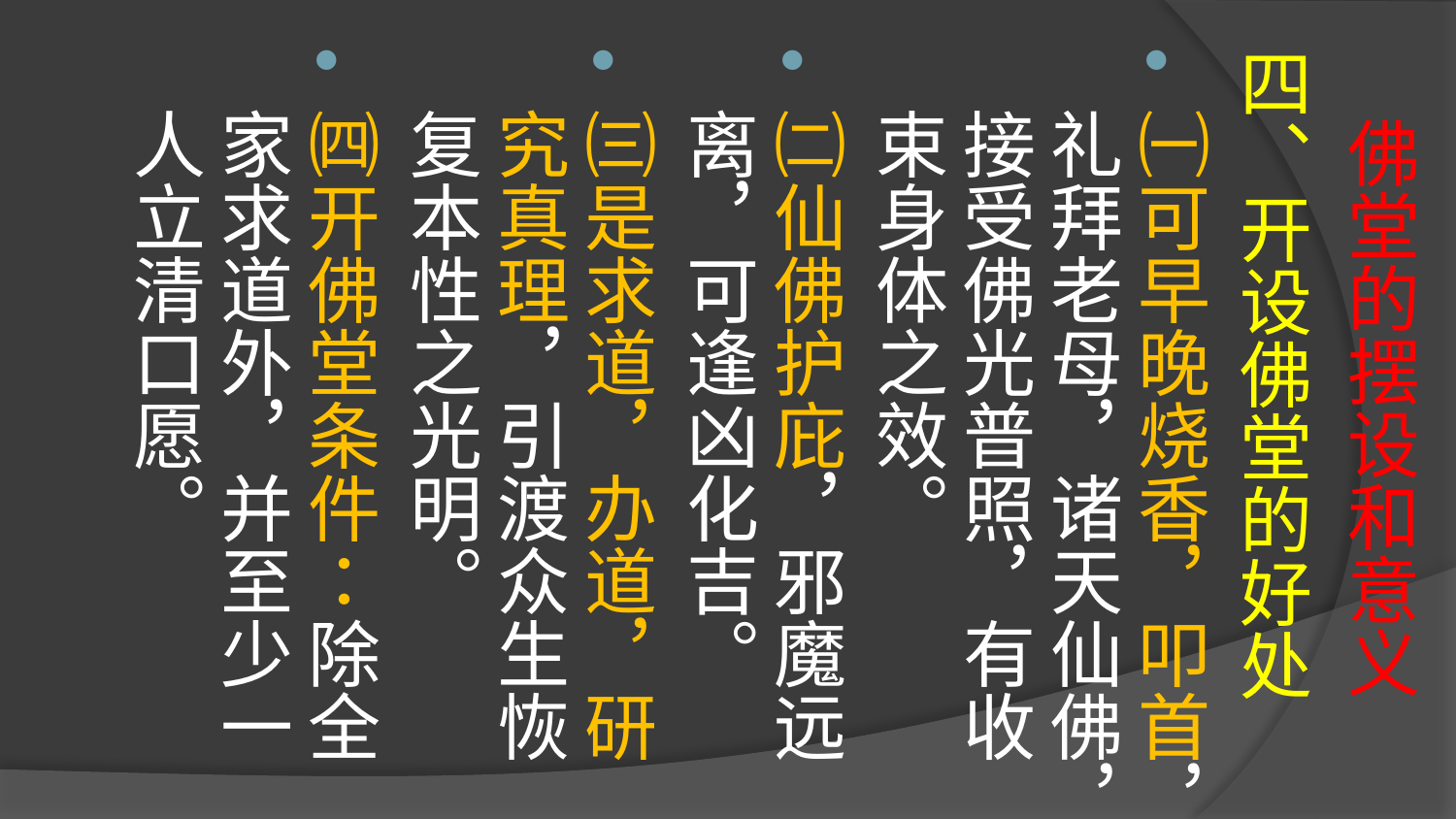

# 佛堂的摆设和意义
四、开设佛堂的好处
㈠可早晚烧香，叩首，礼拜老母，诸天仙佛，接受佛光普照，有收束身体之效。
㈡仙佛护庇，邪魔远离，可逢凶化吉。
㈢是求道，办道，研究真理，引渡众生恢复本性之光明。
㈣开佛堂条件：除全家求道外，并至少一人立清口愿。